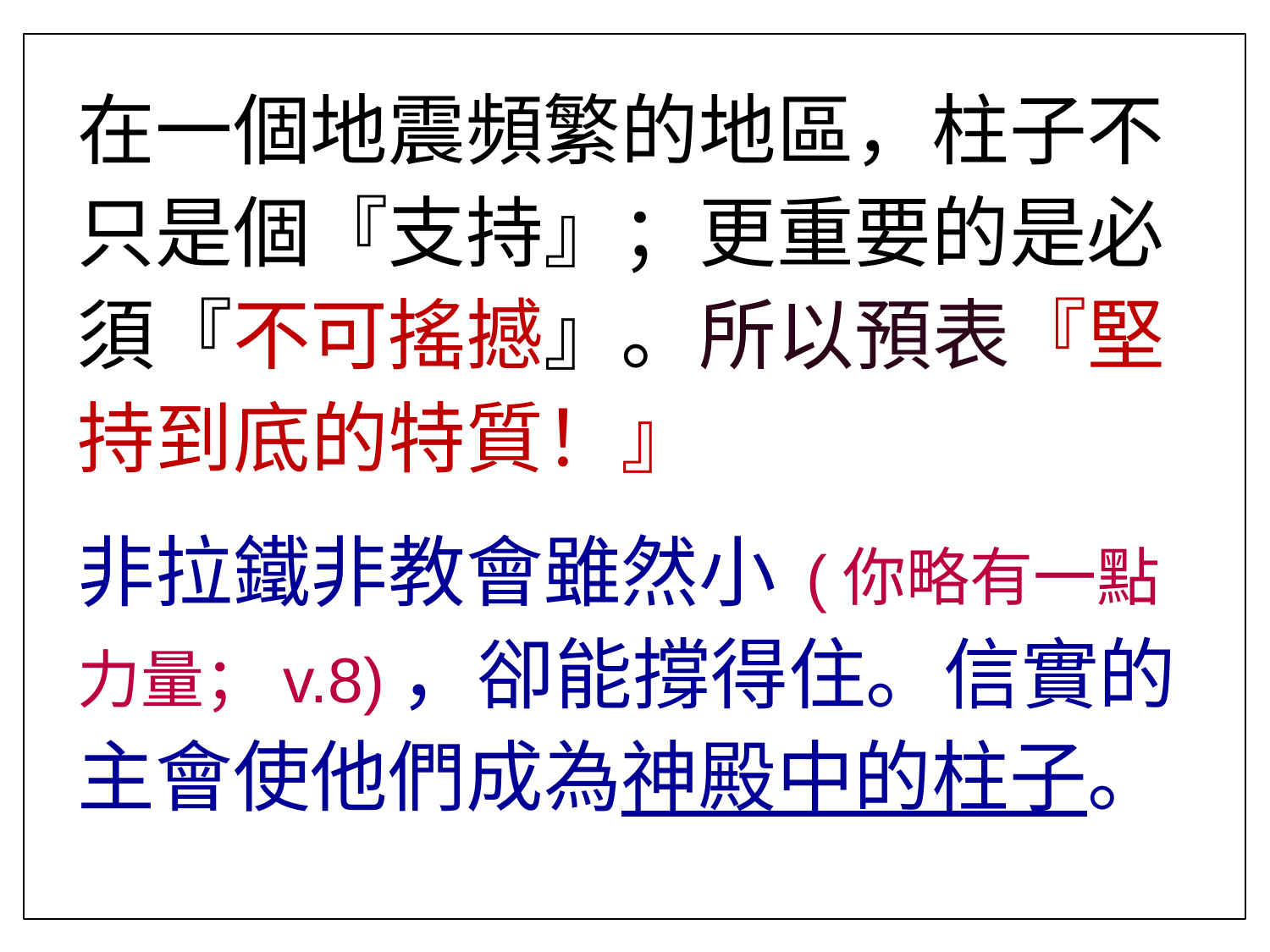

在一個地震頻繁的地區，柱子不只是個『支持』；更重要的是必須『不可搖撼』。所以預表『堅持到底的特質！』
非拉鐵非教會雖然小 (你略有一點力量；v.8)，卻能撐得住。信實的主會使他們成為神殿中的柱子。